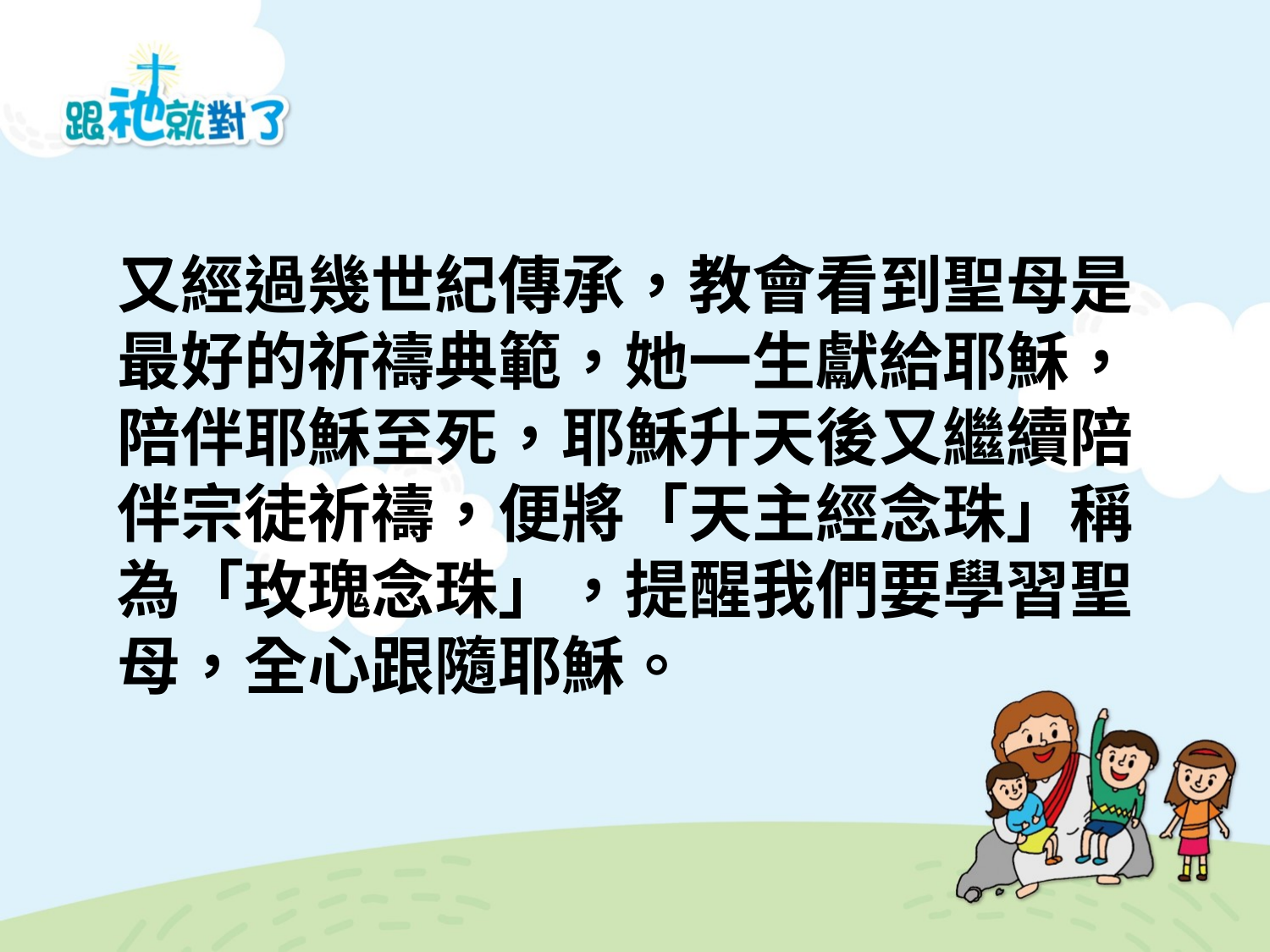

又經過幾世紀傳承，教會看到聖母是最好的祈禱典範，她一生獻給耶穌，陪伴耶穌至死，耶穌升天後又繼續陪伴宗徒祈禱，便將「天主經念珠」稱為「玫瑰念珠」，提醒我們要學習聖母，全心跟隨耶穌。